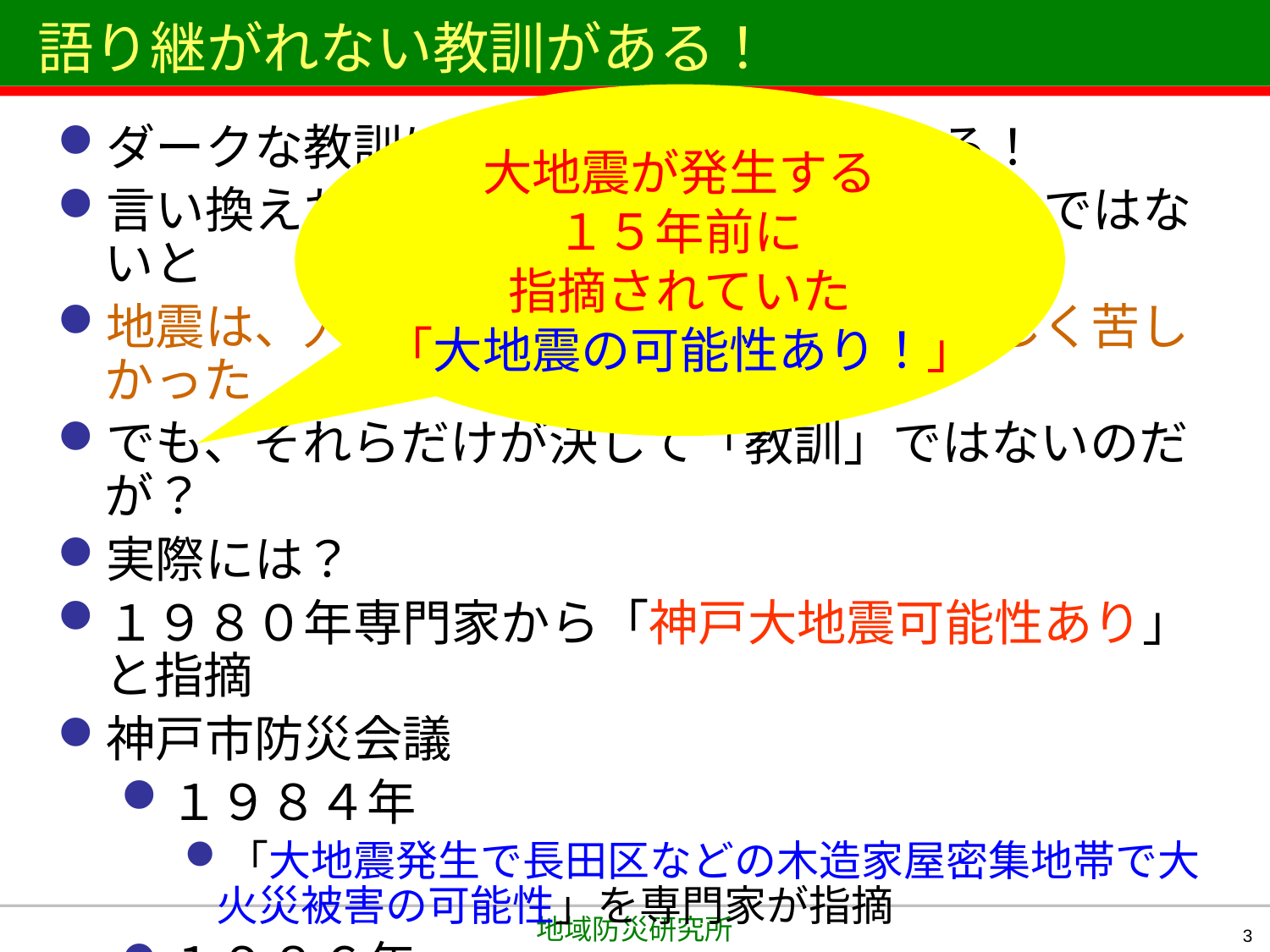

# 語り継がれない教訓がある！
大地震が発生する
１５年前に
指摘されていた
「大地震の可能性あり！」
ダークな教訓は、消されてしまっている！
言い換えれば、都合の悪いことは「教訓」ではないと
地震は、人がたくさん亡くなり、辛く悲しく苦しかった
でも、それらだけが決して「教訓」ではないのだが？
実際には？
１９８０年専門家から「神戸大地震可能性あり」と指摘
神戸市防災会議
１９８４年
「大地震発生で長田区などの木造家屋密集地帯で大火災被害の可能性」を専門家が指摘
１９８６年
地域防災計画を作成後、地震対策部会は、活動休止状態、もっと本腰を入れていたらと考えると残念